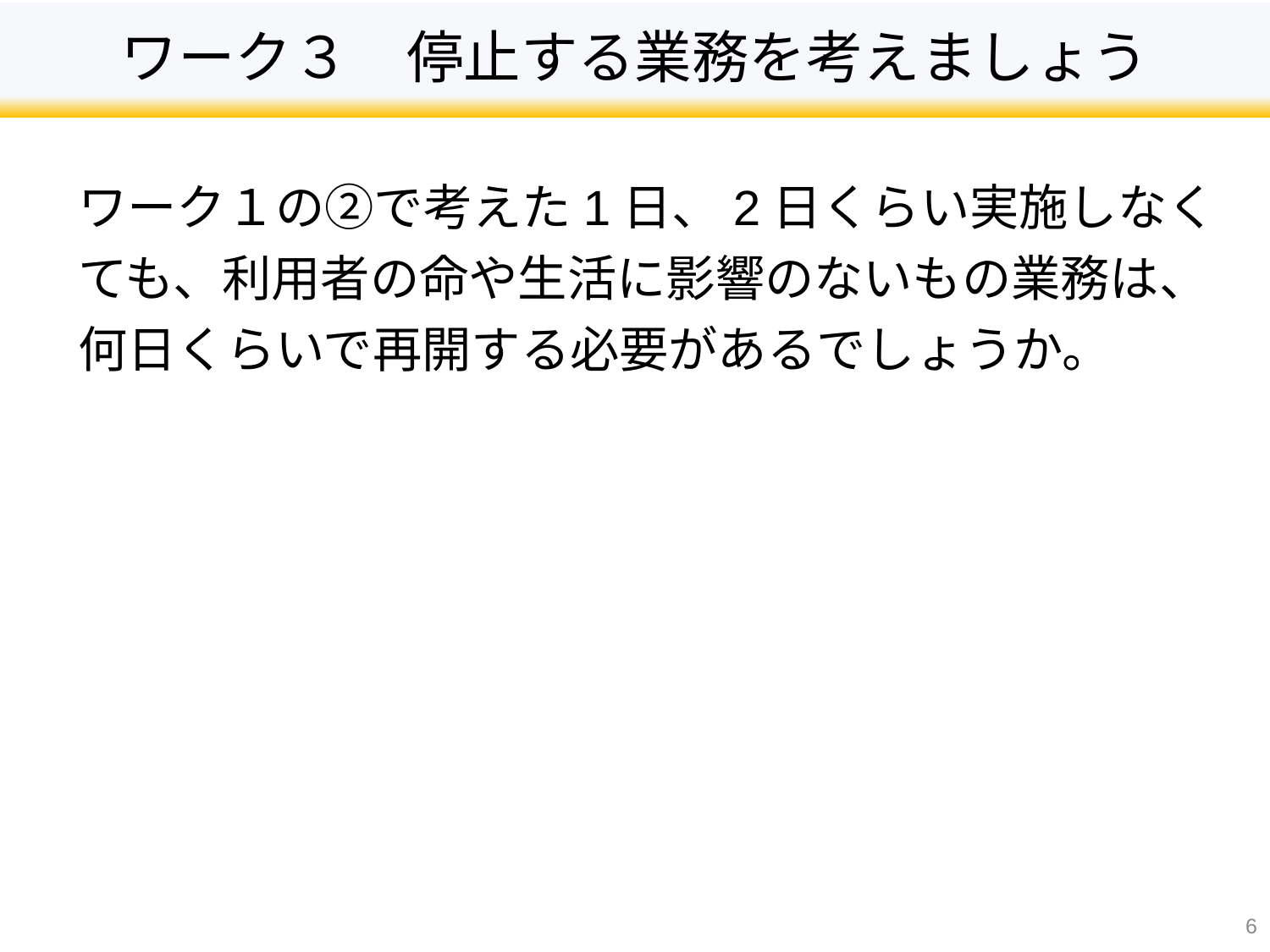

# ワーク３　停止する業務を考えましょう
ワーク１の②で考えた1日、2日くらい実施しなくても、利用者の命や生活に影響のないもの業務は、何日くらいで再開する必要があるでしょうか。
6